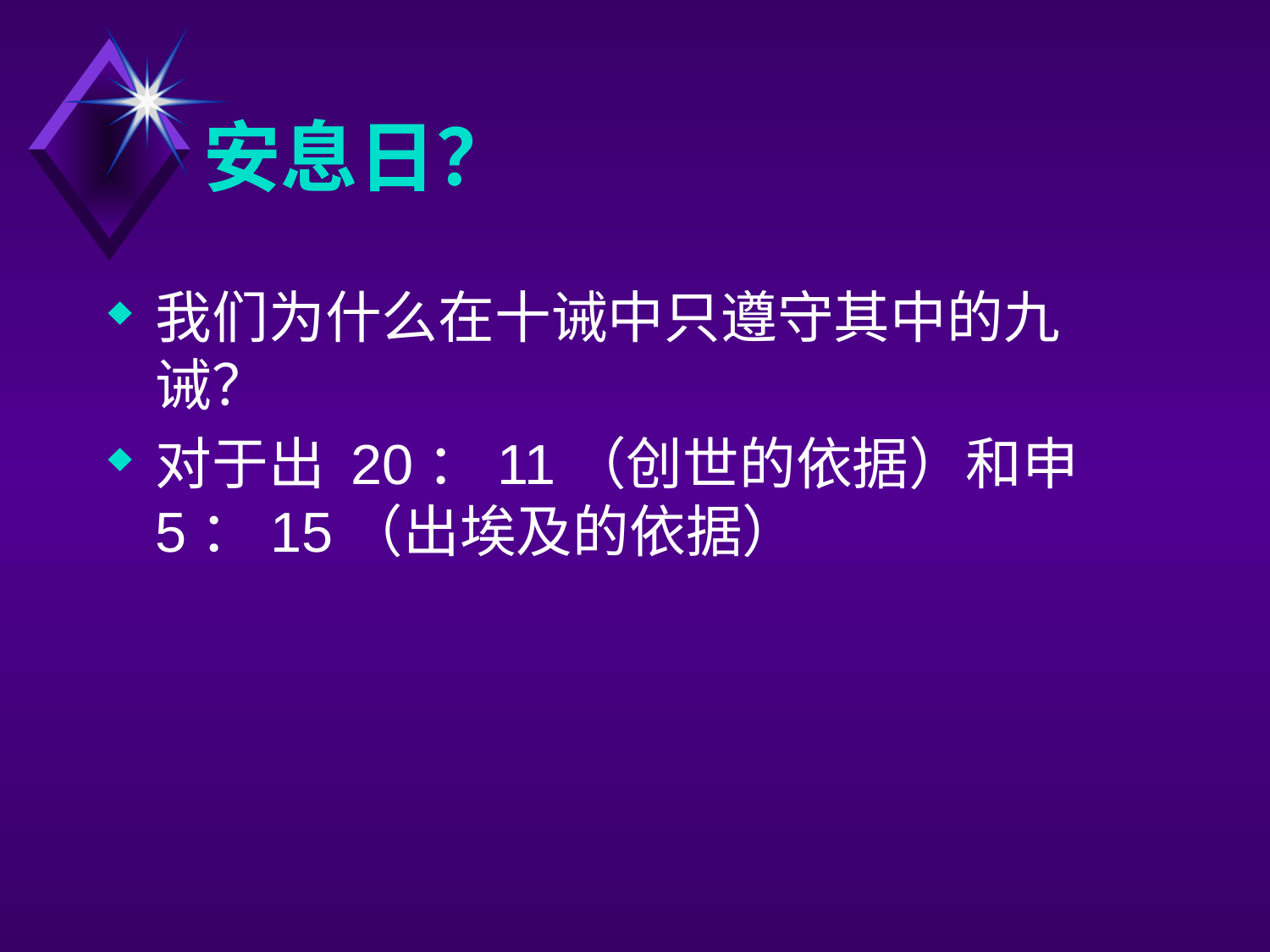

# 安息日？
我们为什么在十诫中只遵守其中的九诫？
对于出 20：11（创世的依据）和申 5：15（出埃及的依据）